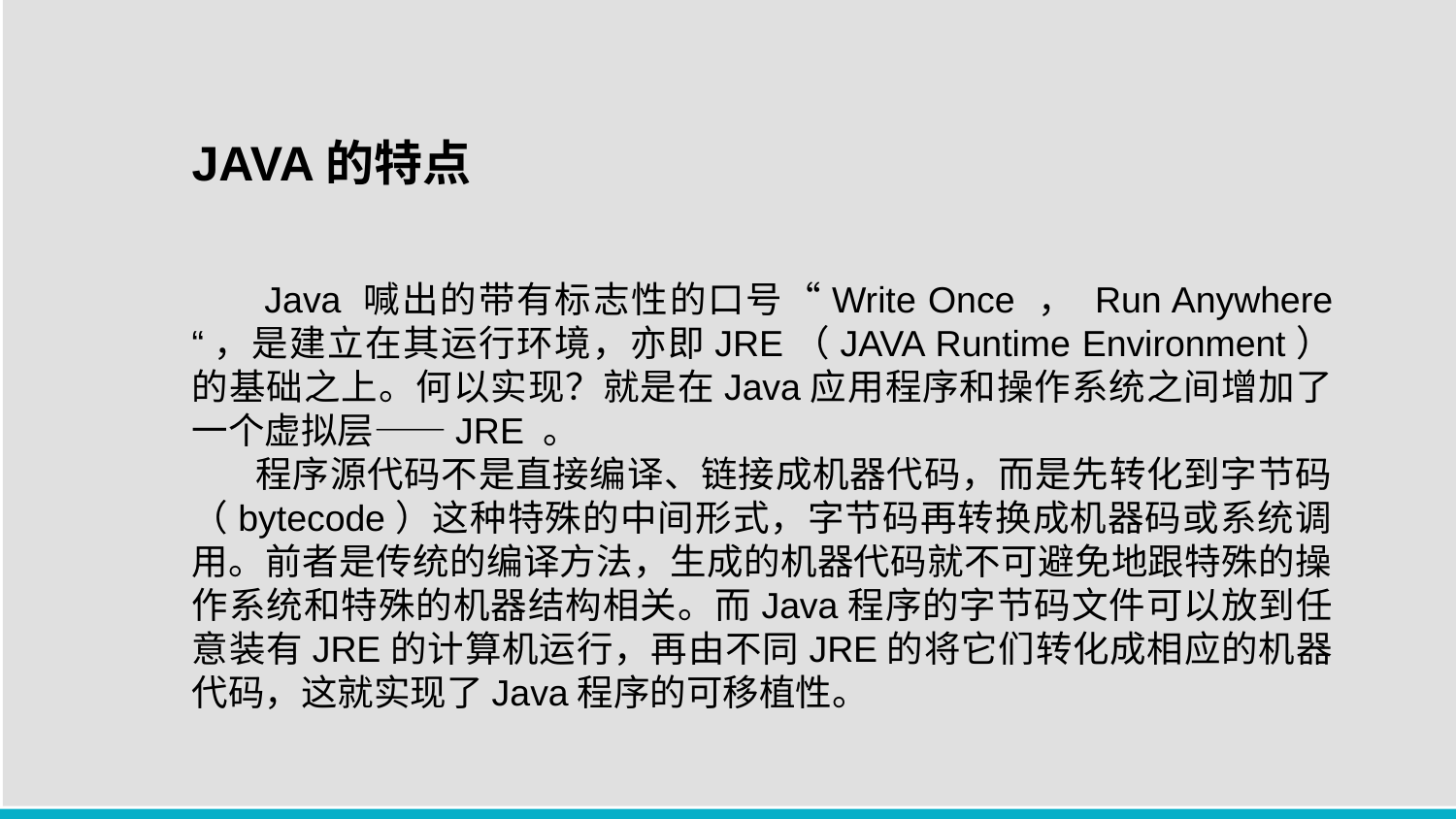

JAVA的特点
      Java 喊出的带有标志性的口号“Write Once ， Run Anywhere “，是建立在其运行环境，亦即JRE（JAVA Runtime Environment）的基础之上。何以实现？就是在Java应用程序和操作系统之间增加了一个虚拟层——JRE 。
      程序源代码不是直接编译、链接成机器代码，而是先转化到字节码（bytecode）这种特殊的中间形式，字节码再转换成机器码或系统调用。前者是传统的编译方法，生成的机器代码就不可避免地跟特殊的操作系统和特殊的机器结构相关。而Java程序的字节码文件可以放到任意装有JRE的计算机运行，再由不同JRE的将它们转化成相应的机器代码，这就实现了Java程序的可移植性。